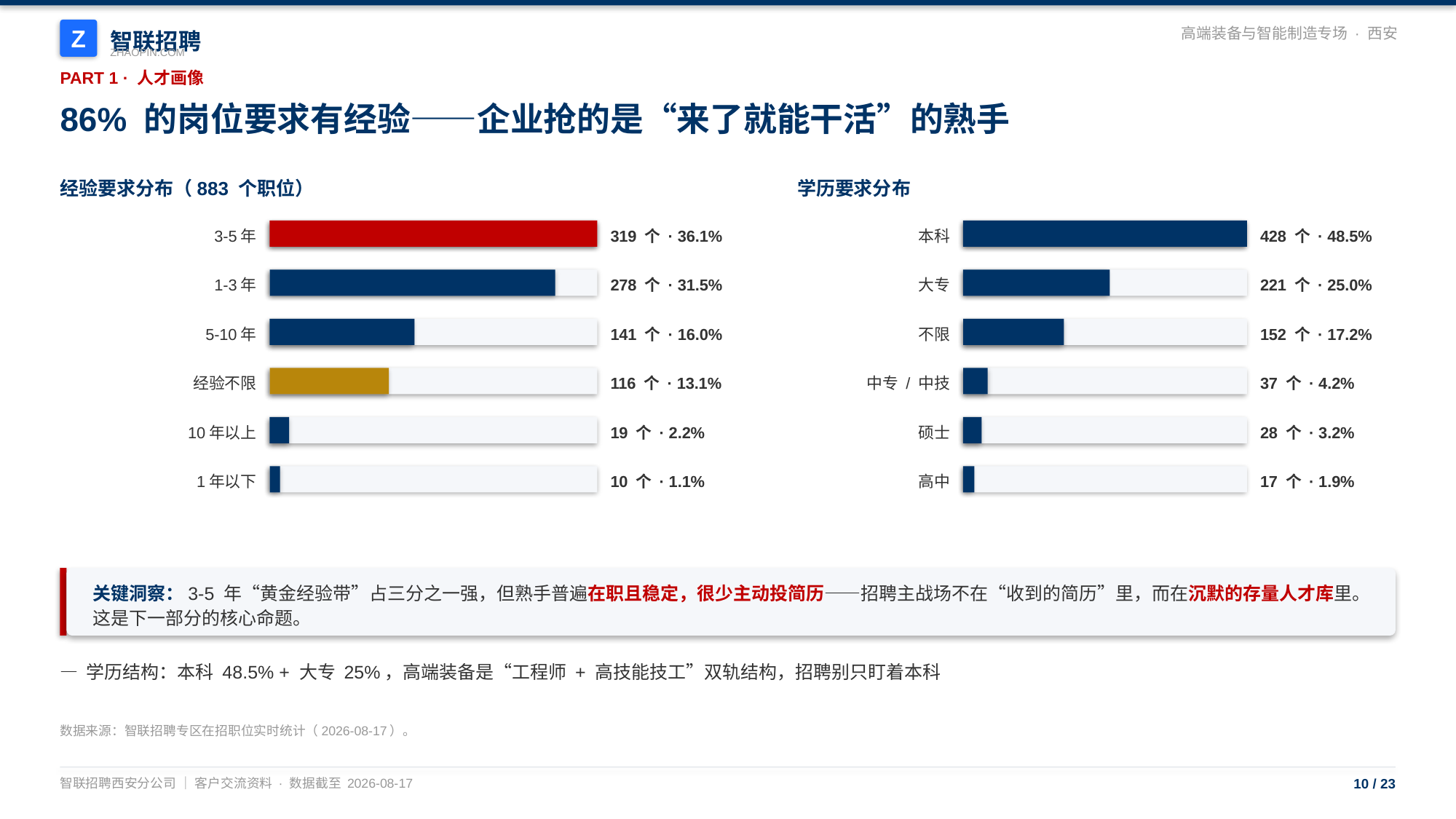

智联招聘
Z
高端装备与智能制造专场 · 西安
ZHAOPIN.COM
PART 1 · 人才画像
86% 的岗位要求有经验——企业抢的是“来了就能干活”的熟手
经验要求分布（883 个职位）
学历要求分布
3-5年
319 个 · 36.1%
本科
428 个 · 48.5%

1-3年
278 个 · 31.5%
大专
221 个 · 25.0%

5-10年
141 个 · 16.0%
不限
152 个 · 17.2%

经验不限
116 个 · 13.1%
中专 / 中技
37 个 · 4.2%

10年以上
19 个 · 2.2%
硕士
28 个 · 3.2%

1年以下
10 个 · 1.1%
高中
17 个 · 1.9%

关键洞察：3-5 年“黄金经验带”占三分之一强，但熟手普遍在职且稳定，很少主动投简历——招聘主战场不在“收到的简历”里，而在沉默的存量人才库里。这是下一部分的核心命题。
— 学历结构：本科 48.5% + 大专 25%，高端装备是“工程师 + 高技能技工”双轨结构，招聘别只盯着本科
数据来源：智联招聘专区在招职位实时统计（2026-08-17）。

智联招聘西安分公司 ｜ 客户交流资料 · 数据截至 2026-08-17
10 / 23